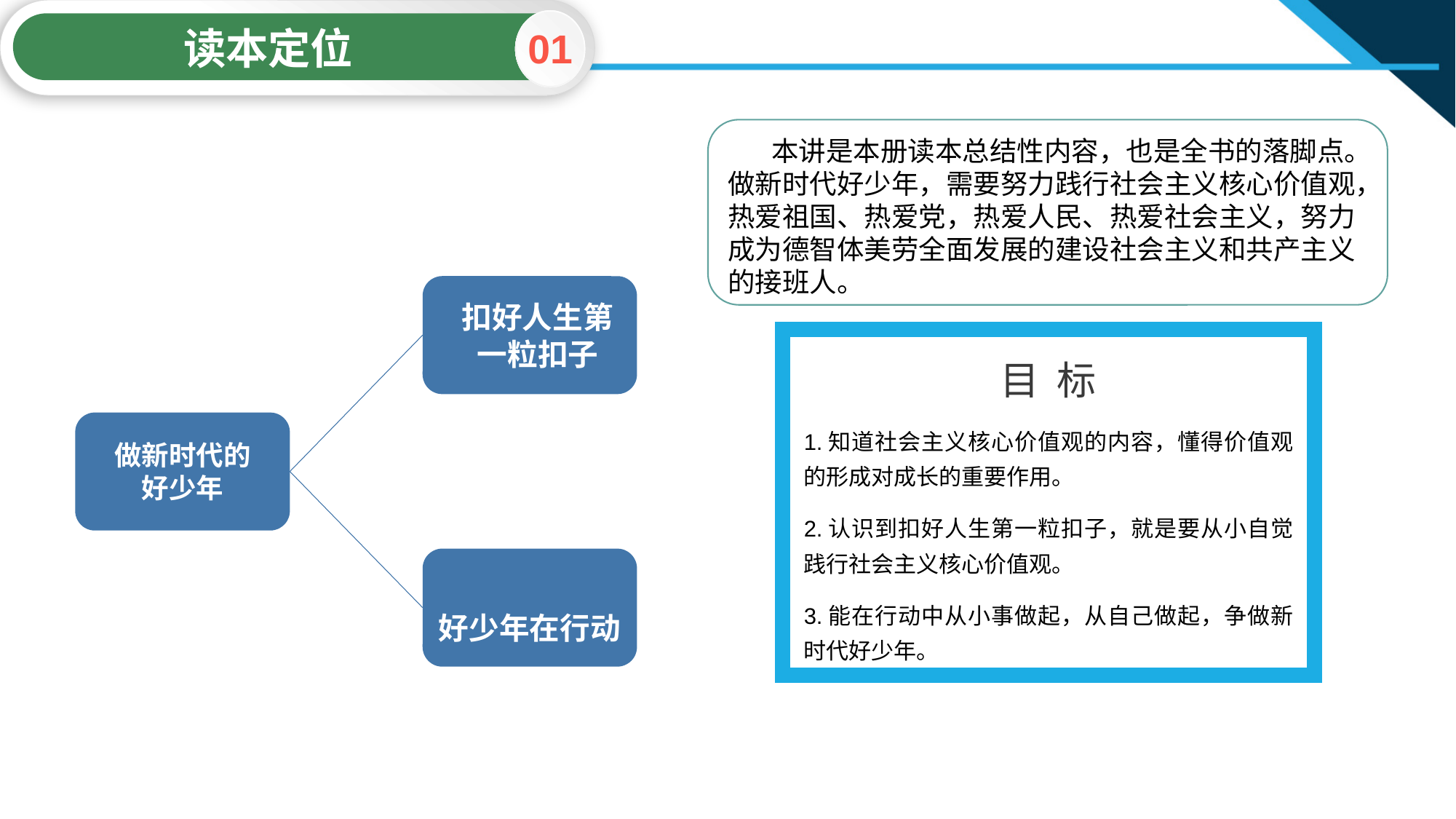

01
读本定位
      本讲是本册读本总结性内容，也是全书的落脚点。做新时代好少年，需要努力践行社会主义核心价值观，热爱祖国、热爱党，热爱人民、热爱社会主义，努力成为德智体美劳全面发展的建设社会主义和共产主义的接班人。

扣好人生第一粒扣子
目  标
1.知道社会主义核心价值观的内容，懂得价值观的形成对成长的重要作用。
2.认识到扣好人生第一粒扣子，就是要从小自觉践行社会主义核心价值观。
3.能在行动中从小事做起，从自己做起，争做新时代好少年。

做新时代的好少年

好少年在行动